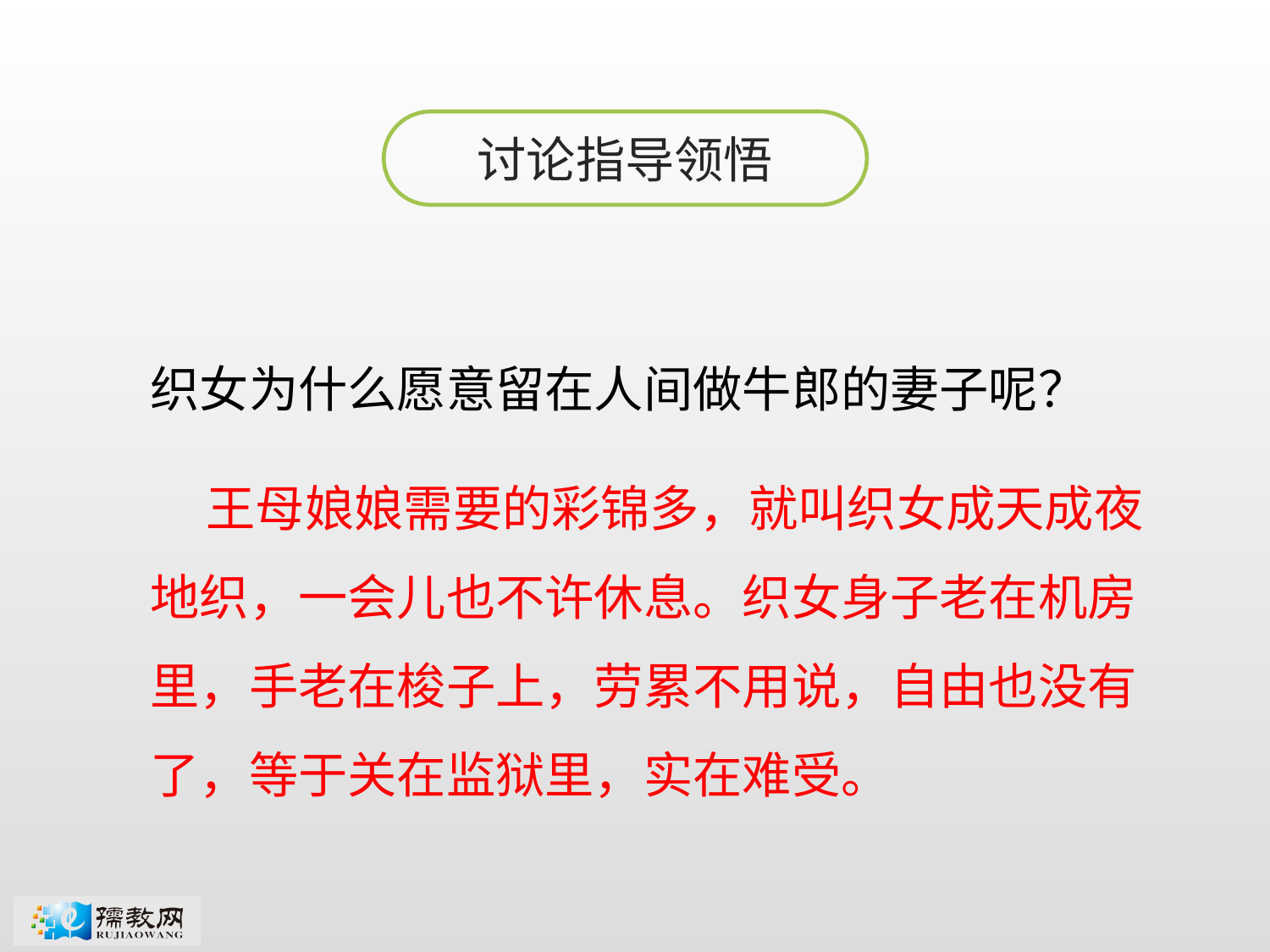

讨论指导领悟
织女为什么愿意留在人间做牛郎的妻子呢？
    王母娘娘需要的彩锦多，就叫织女成天成夜地织，一会儿也不许休息。织女身子老在机房里，手老在梭子上，劳累不用说，自由也没有了，等于关在监狱里，实在难受。